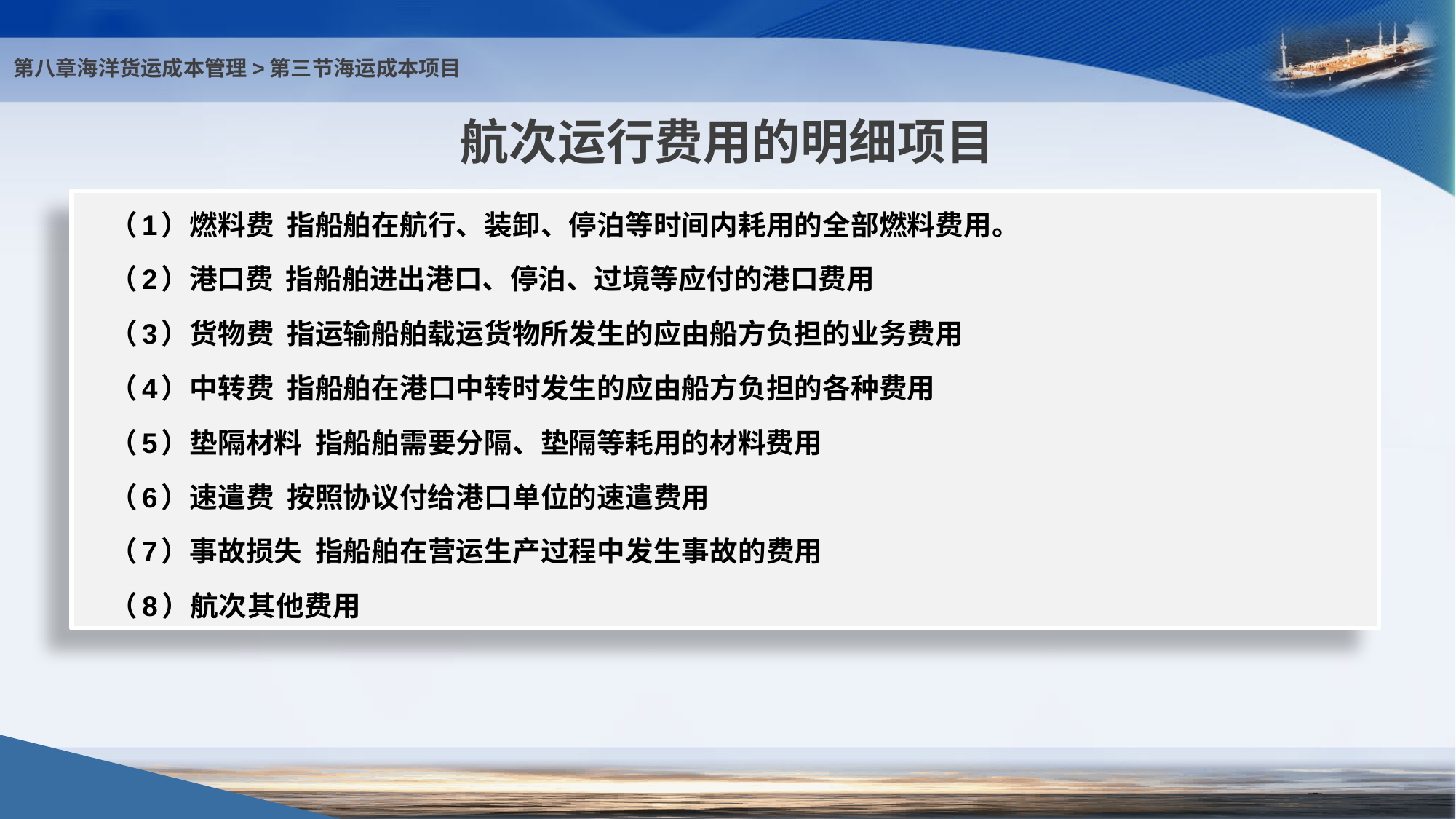

第八章海洋货运成本管理>第三节海运成本项目
# 航次运行费用的明细项目
（1）燃料费  指船舶在航行、装卸、停泊等时间内耗用的全部燃料费用。
（2）港口费  指船舶进出港口、停泊、过境等应付的港口费用
（3）货物费  指运输船舶载运货物所发生的应由船方负担的业务费用
（4）中转费  指船舶在港口中转时发生的应由船方负担的各种费用
（5）垫隔材料  指船舶需要分隔、垫隔等耗用的材料费用
（6）速遣费  按照协议付给港口单位的速遣费用
（7）事故损失  指船舶在营运生产过程中发生事故的费用
（8）航次其他费用